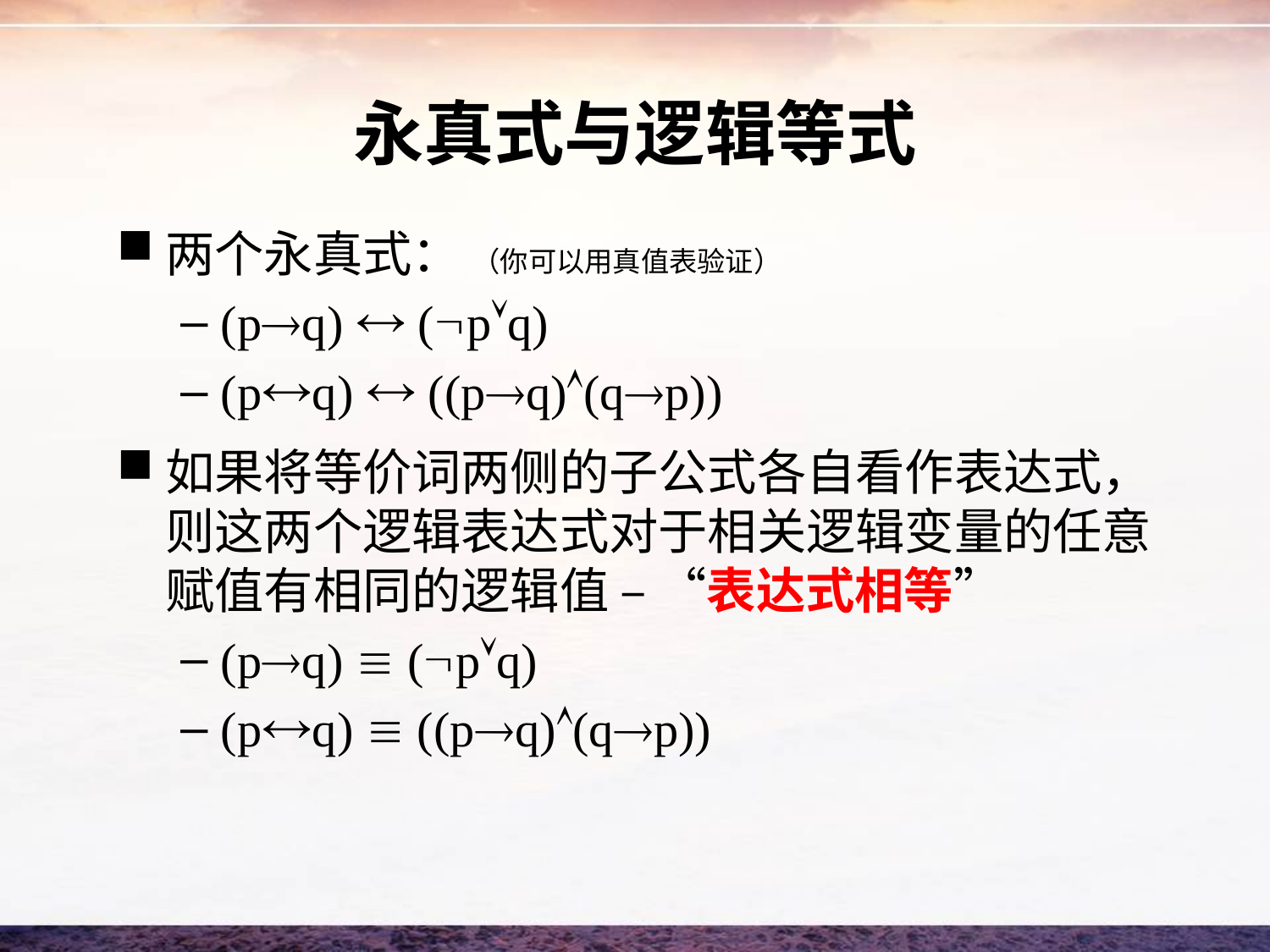

# 永真式与逻辑等式
两个永真式： （你可以用真值表验证）
(p→q) ↔ (¬p∨q)
(p↔q) ↔ ((p→q)∧(q→p))
如果将等价词两侧的子公式各自看作表达式，则这两个逻辑表达式对于相关逻辑变量的任意赋值有相同的逻辑值 – “表达式相等”
(p→q) ≡ (¬p∨q)
(p↔q) ≡ ((p→q)∧(q→p))